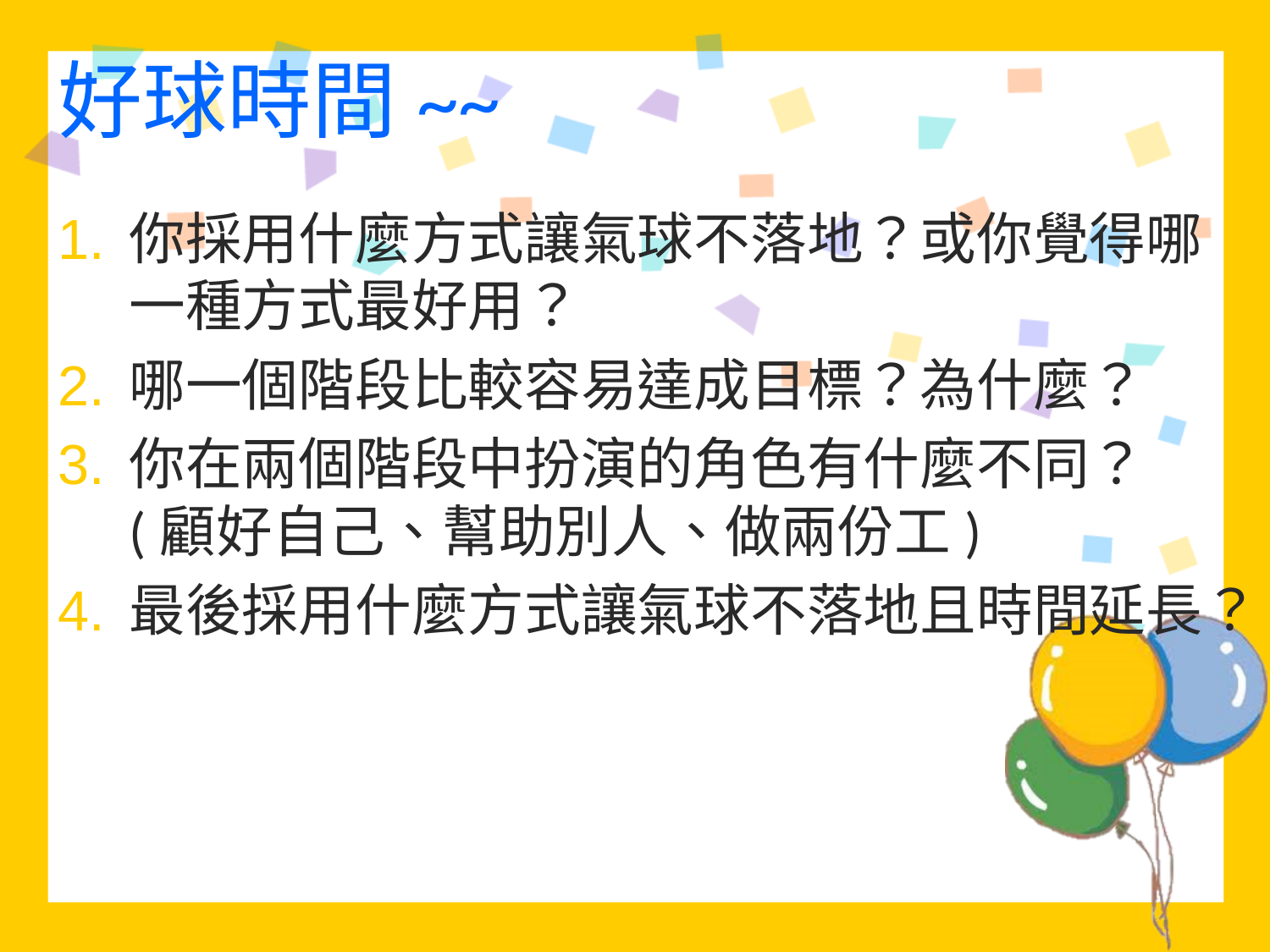

# 好球時間~~
你採用什麼方式讓氣球不落地？或你覺得哪一種方式最好用？
哪一個階段比較容易達成目標？為什麼？
你在兩個階段中扮演的角色有什麼不同？
(顧好自己、幫助別人、做兩份工)
最後採用什麼方式讓氣球不落地且時間延長？